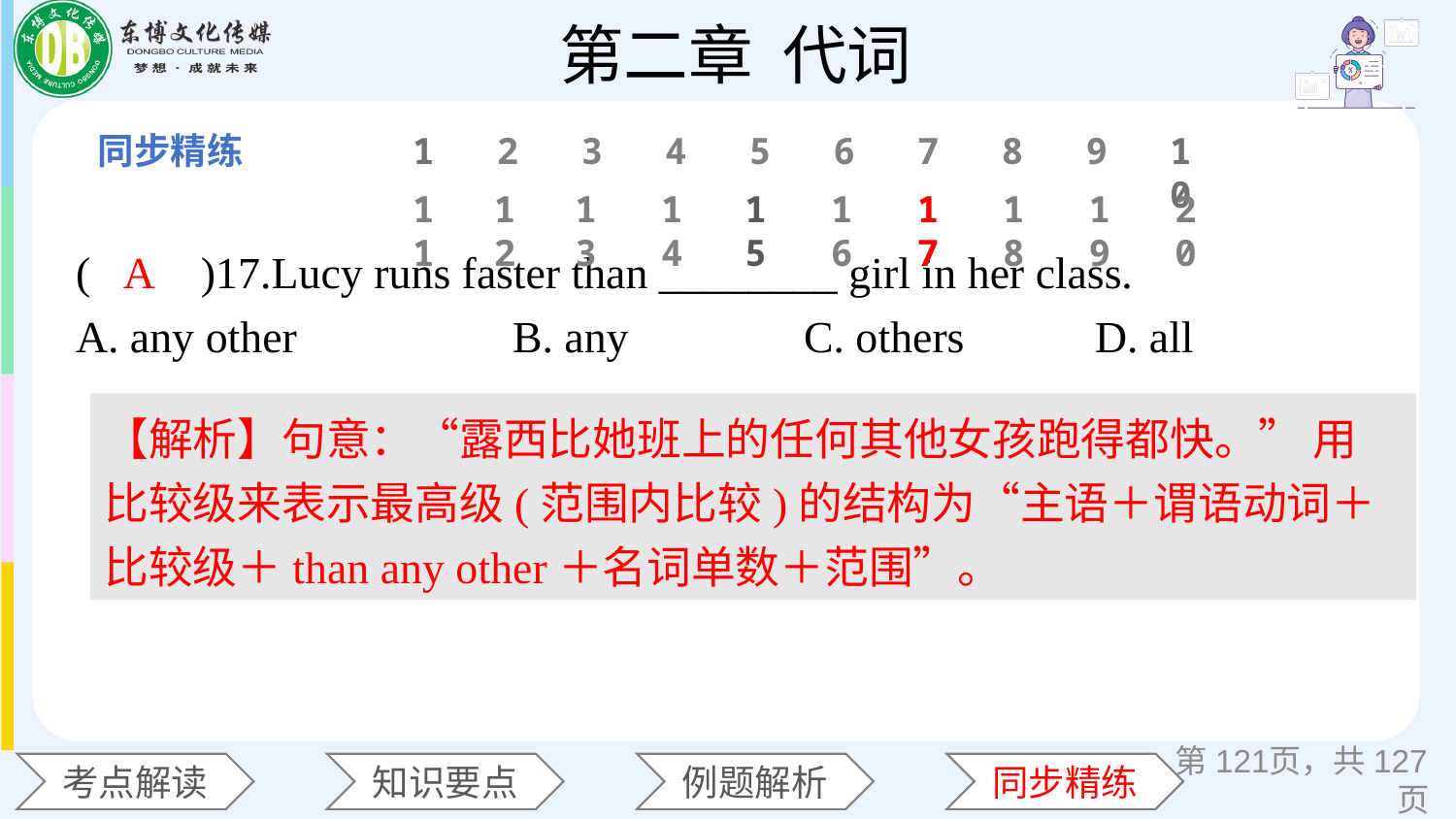

1
2
3
4
5
6
7
8
9
10
11
12
13
14
15
16
17
18
19
20
(　　)17.Lucy runs faster than ________ girl in her class.
A. any other    		B. any    	C. others    	D. all
A
【解析】句意：“露西比她班上的任何其他女孩跑得都快。” 用比较级来表示最高级(范围内比较)的结构为“主语＋谓语动词＋比较级＋than any other＋名词单数＋范围”。
第121页，共127页